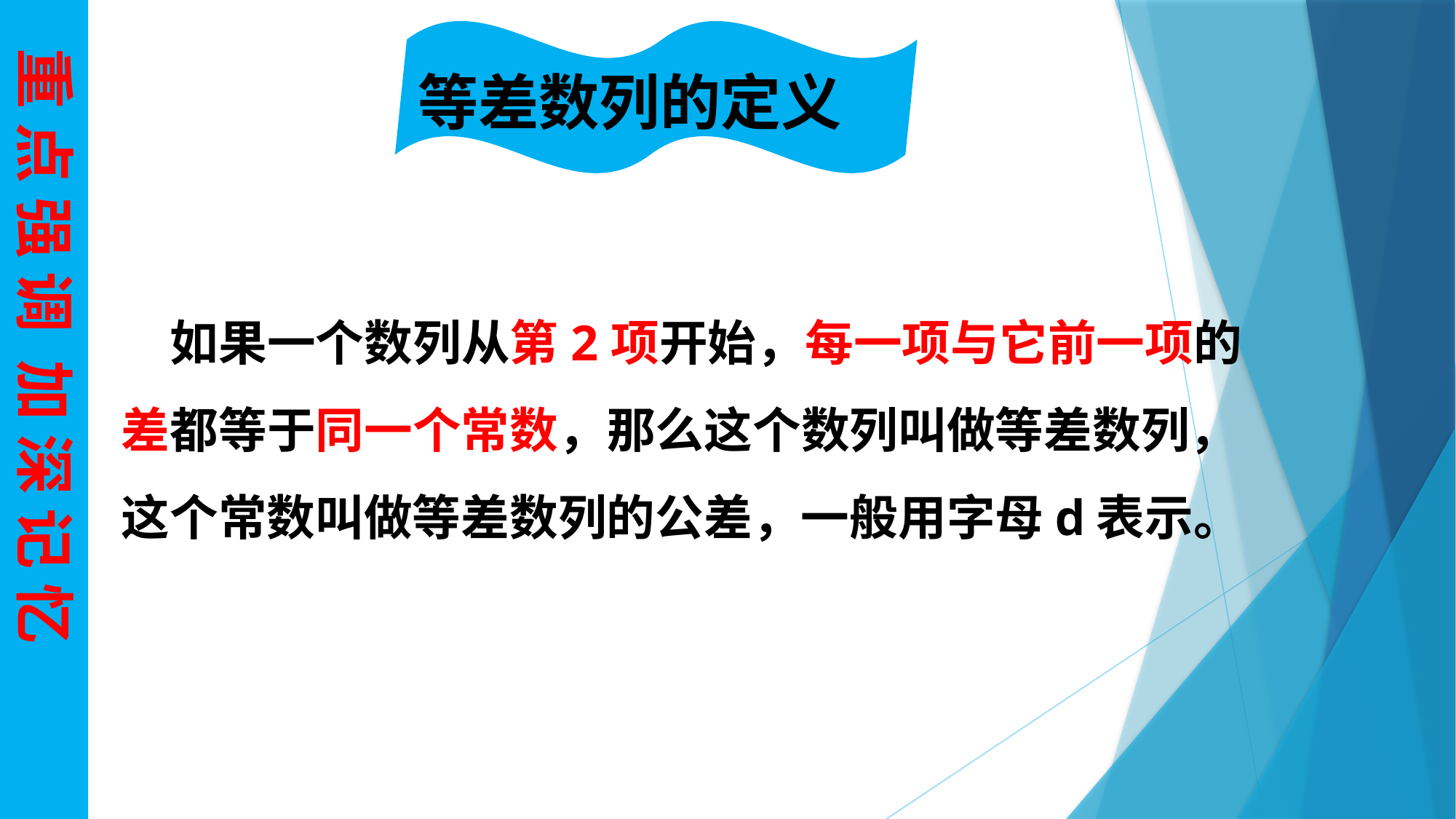

重 点 强 调  加 深 记 忆
等差数列的定义

      如果一个数列从第2项开始，每一项与它前一项的差都等于同一个常数，那么这个数列叫做等差数列，这个常数叫做等差数列的公差，一般用字母d表示。